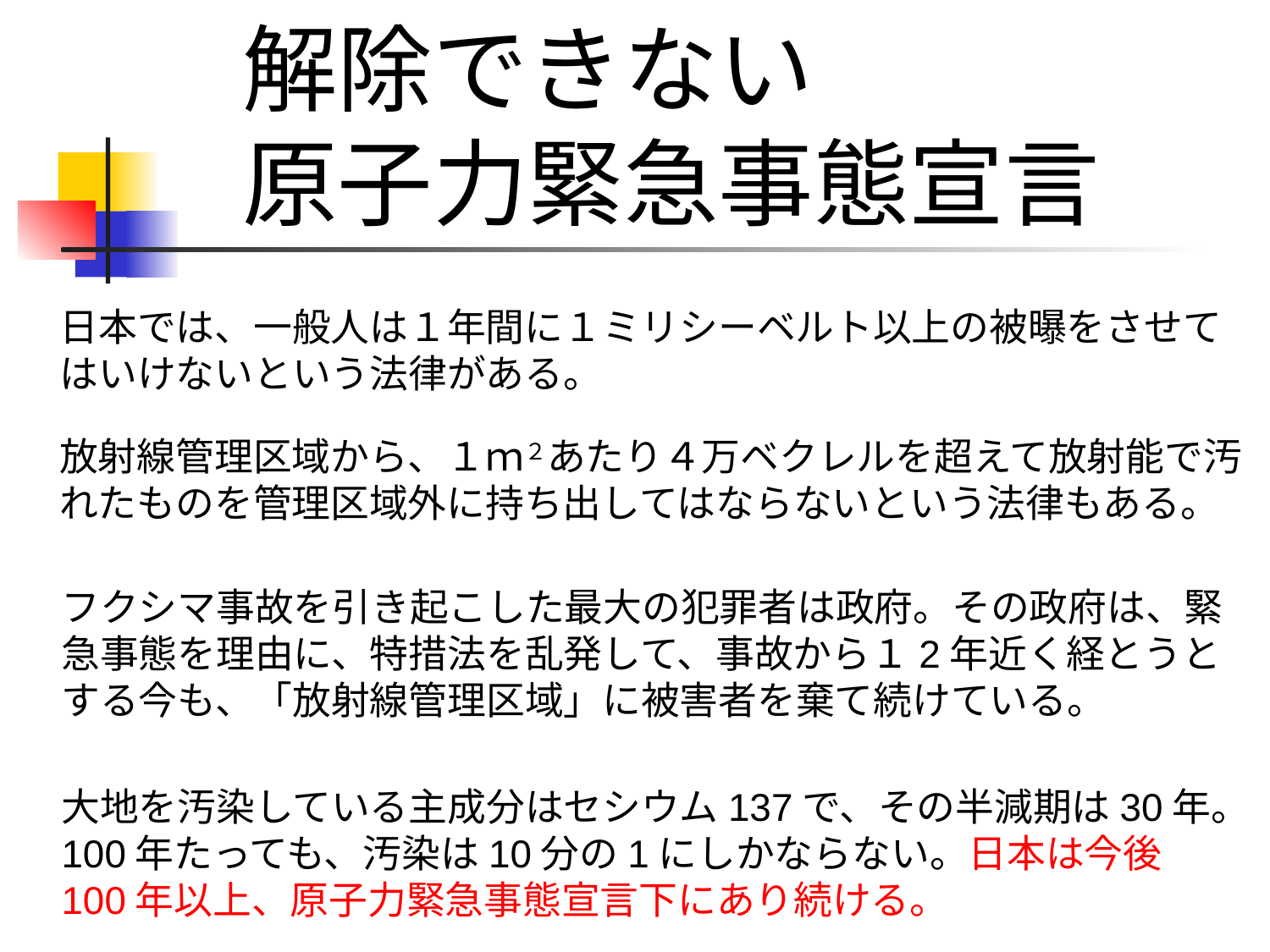

解除できない
原子力緊急事態宣言
日本では、一般人は１年間に１ミリシーベルト以上の被曝をさせてはいけないという法律がある。
放射線管理区域から、１ｍ２あたり４万ベクレルを超えて放射能で汚れたものを管理区域外に持ち出してはならないという法律もある。
フクシマ事故を引き起こした最大の犯罪者は政府。その政府は、緊急事態を理由に、特措法を乱発して、事故から１2年近く経とうとする今も、「放射線管理区域」に被害者を棄て続けている。
大地を汚染している主成分はセシウム137で、その半減期は30年。100年たっても、汚染は10分の1にしかならない。日本は今後100年以上、原子力緊急事態宣言下にあり続ける。